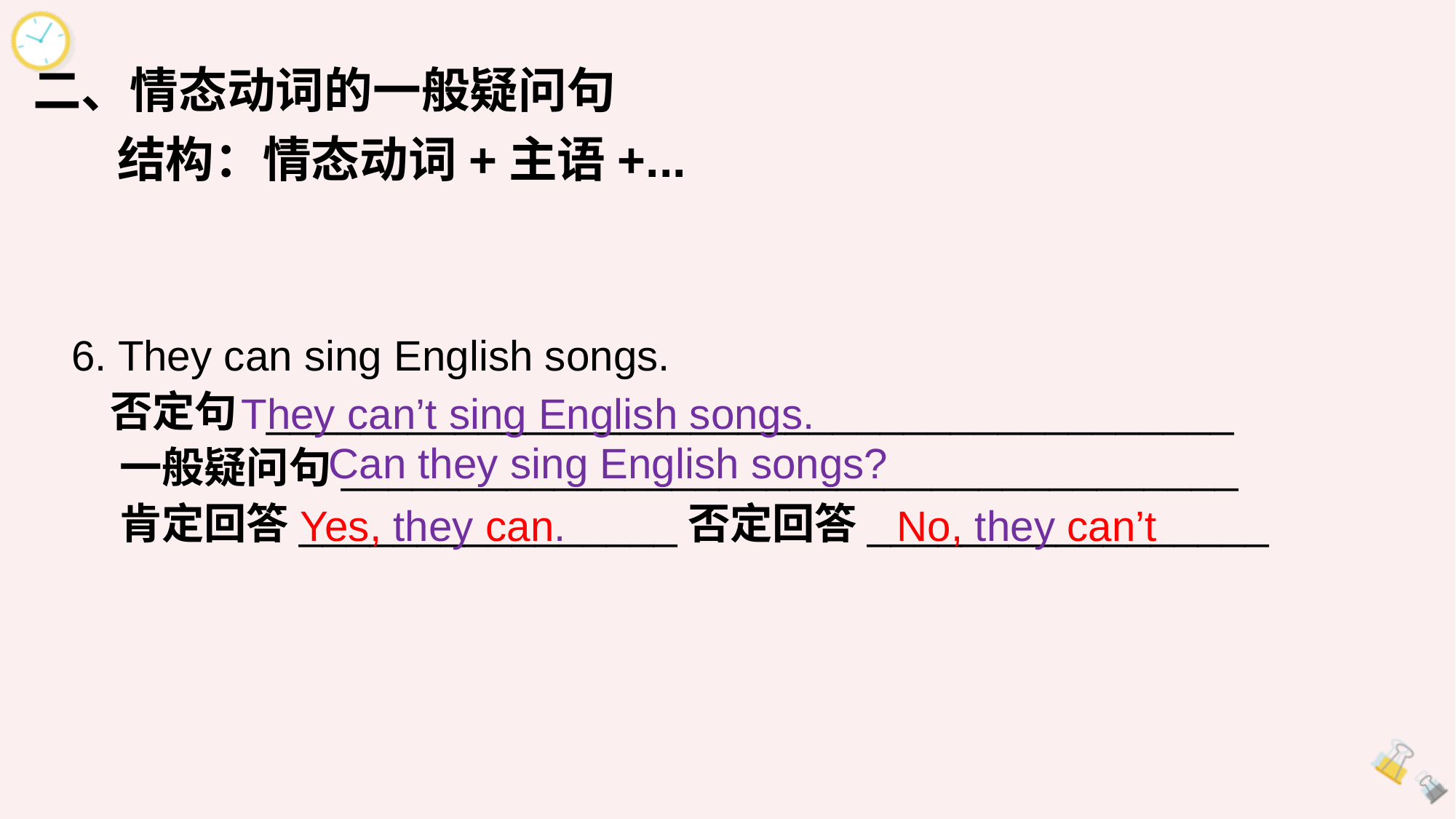

二、情态动词的一般疑问句
结构：情态动词+主语+...
6. They can sing English songs.
   否定句  _________________________________________
    一般疑问句______________________________________
    肯定回答________________否定回答_________________
They can’t sing English songs.
Can they sing English songs?
Yes, they can.                            No, they can’t